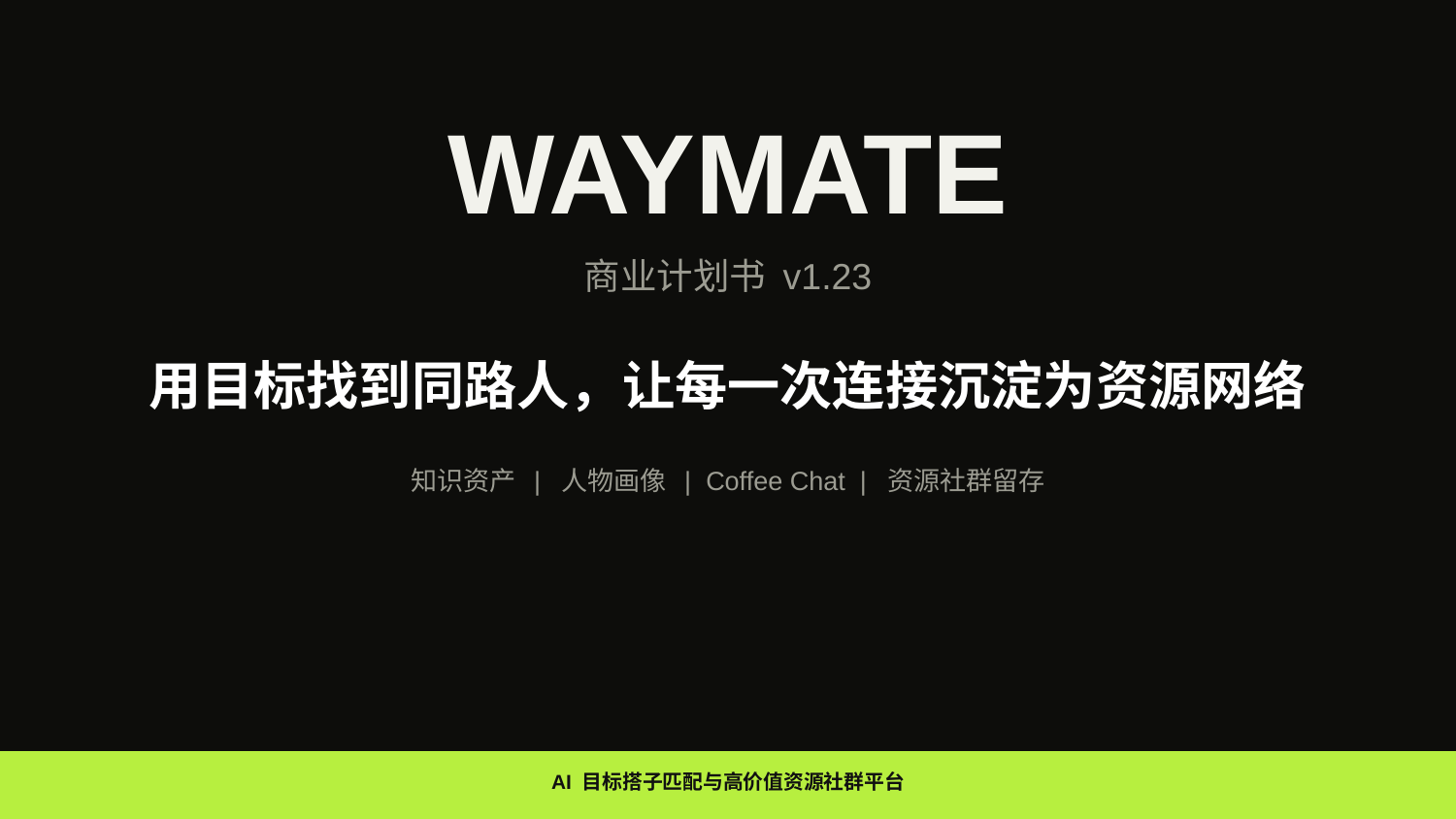

WAYMATE
商业计划书 v1.23
用目标找到同路人，让每一次连接沉淀为资源网络
知识资产  |  人物画像  |  Coffee Chat  |  资源社群留存

AI 目标搭子匹配与高价值资源社群平台